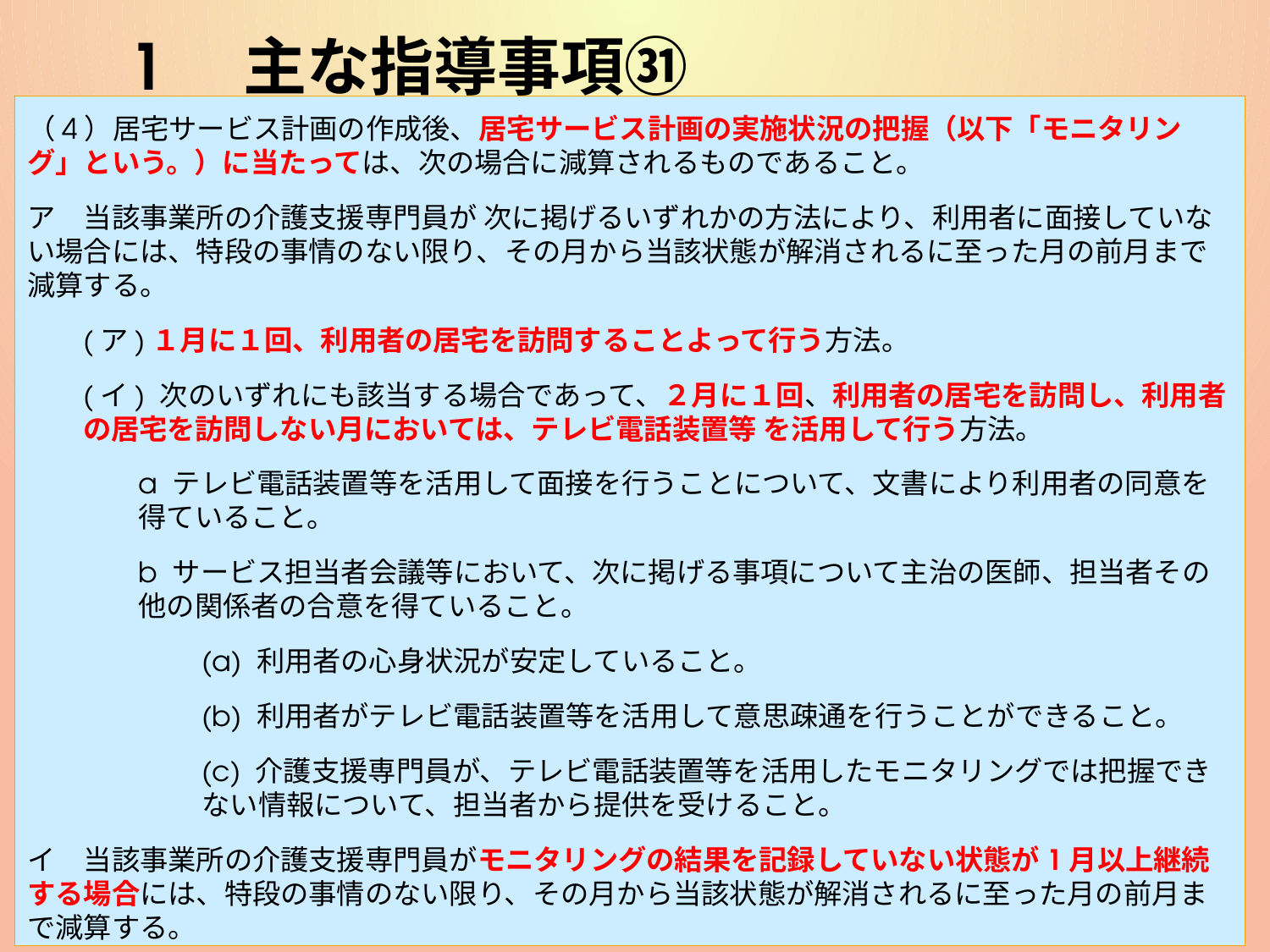

# 1　主な指導事項㉛

（4）居宅サービス計画の作成後、居宅サービス計画の実施状況の把握（以下「モニタリング」という。）に当たっては、次の場合に減算されるものであること。
ア　当該事業所の介護支援専門員が 次に掲げるいずれかの方法により、利用者に面接していない場合には、特段の事情のない限り、その月から当該状態が解消されるに至った月の前月まで減算する。
(ア)１月に１回、利用者の居宅を訪問することよって行う方法。
(イ) 次のいずれにも該当する場合であって、２月に１回、利用者の居宅を訪問し、利用者の居宅を訪問しない月においては、テレビ電話装置等 を活用して行う方法。
a テレビ電話装置等を活用して面接を行うことについて、文書により利用者の同意を得ていること。
b サービス担当者会議等において、次に掲げる事項について主治の医師、担当者その他の関係者の合意を得ていること。
(a) 利用者の心身状況が安定していること。
(b) 利用者がテレビ電話装置等を活用して意思疎通を行うことができること。
(c) 介護支援専門員が、テレビ電話装置等を活用したモニタリングでは把握できない情報について、担当者から提供を受けること。
イ　当該事業所の介護支援専門員がモニタリングの結果を記録していない状態が1月以上継続する場合には、特段の事情のない限り、その月から当該状態が解消されるに至った月の前月まで減算する。